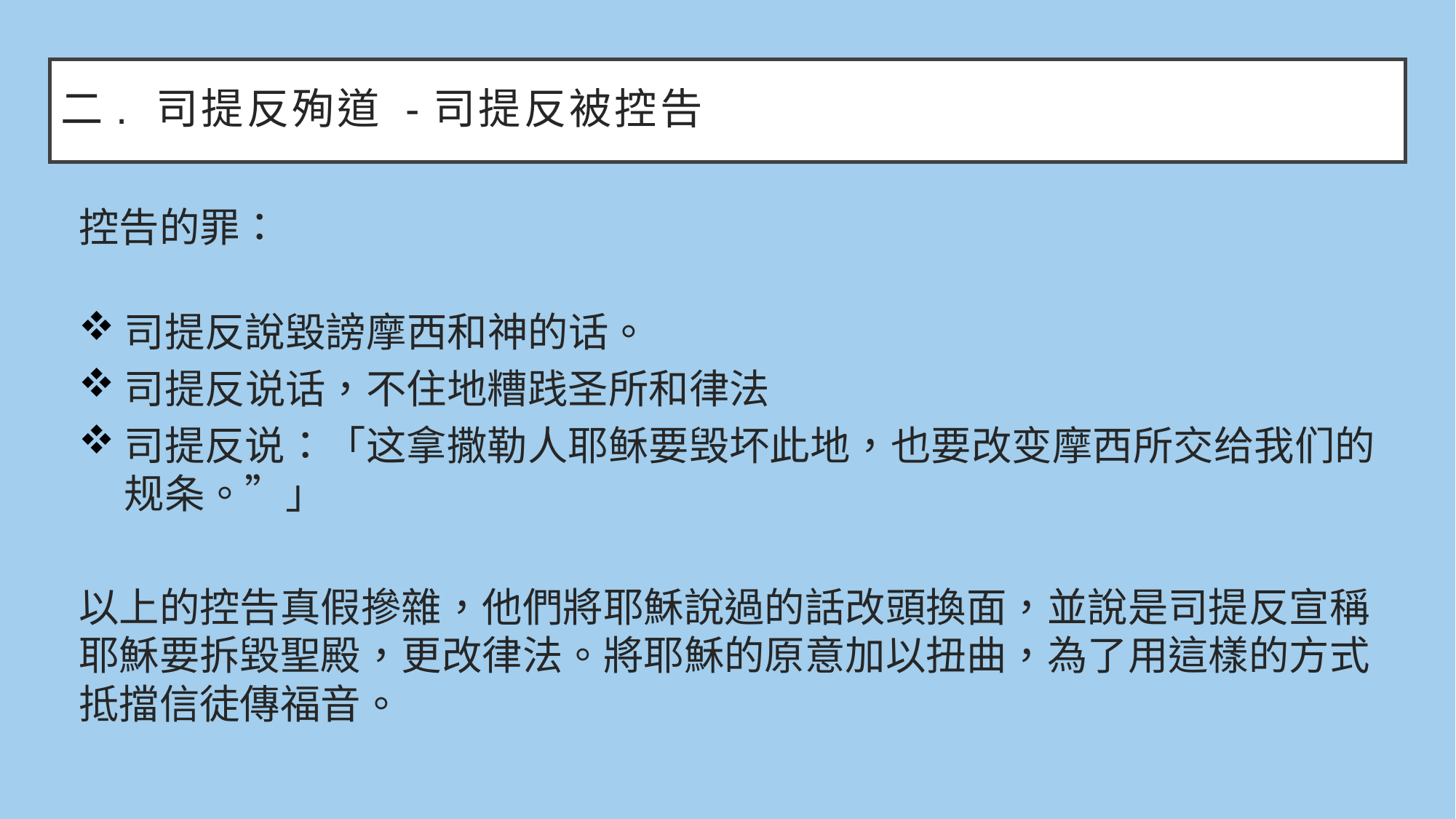

# 二. 司提反殉道 -司提反被控告
控告的罪：
司提反說毀謗摩西和神的话。
司提反说话，不住地糟践圣所和律法
司提反说：「这拿撒勒人耶稣要毁坏此地，也要改变摩西所交给我们的规条。”」

以上的控告真假摻雜，他們將耶穌說過的話改頭換面，並說是司提反宣稱耶穌要拆毀聖殿，更改律法。將耶穌的原意加以扭曲，為了用這樣的方式抵擋信徒傳福音。